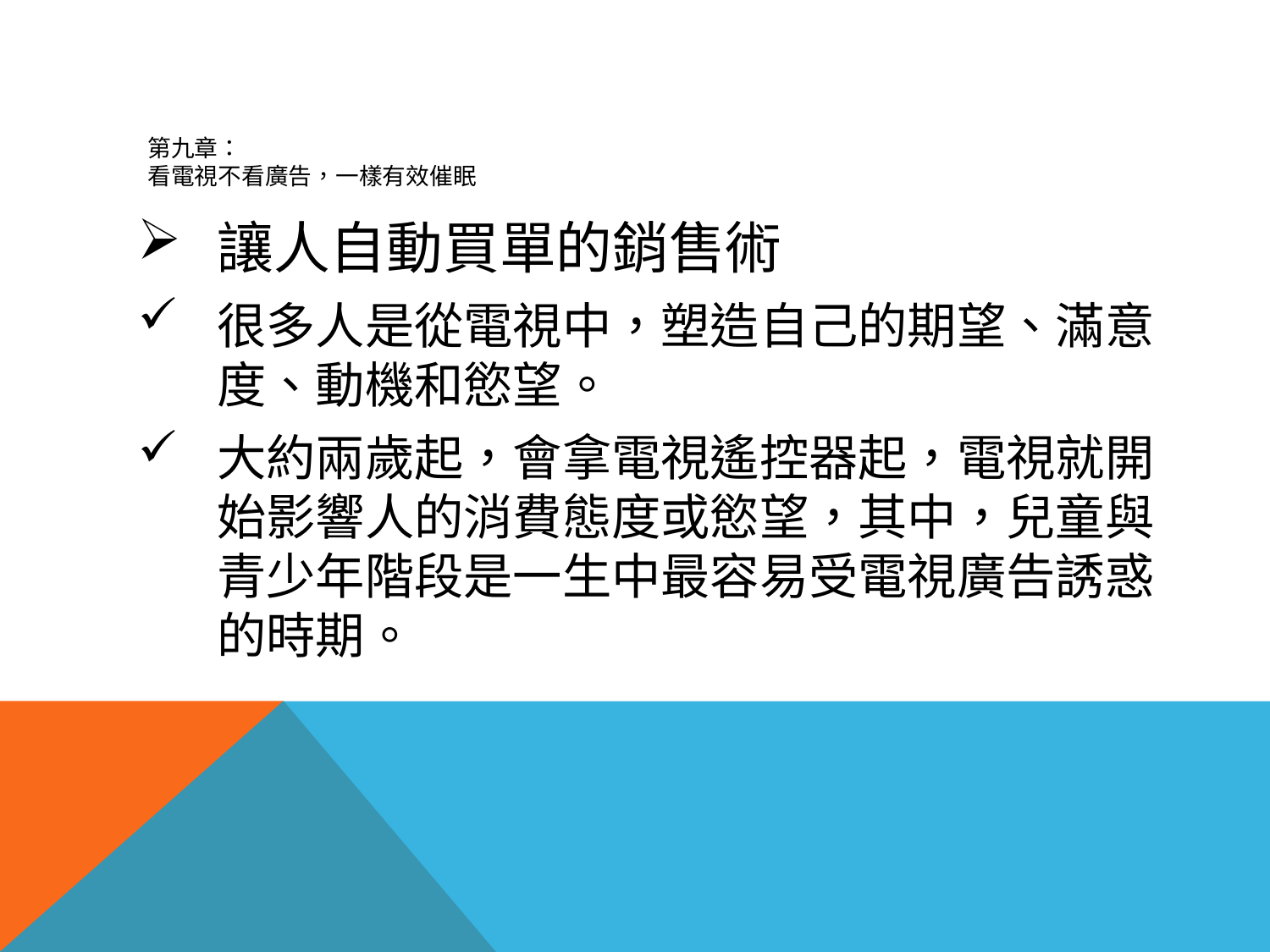

# 第九章： 看電視不看廣告，一樣有效催眠
讓人自動買單的銷售術
很多人是從電視中，塑造自己的期望、滿意度、動機和慾望。
大約兩歲起，會拿電視遙控器起，電視就開始影響人的消費態度或慾望，其中，兒童與青少年階段是一生中最容易受電視廣告誘惑的時期。